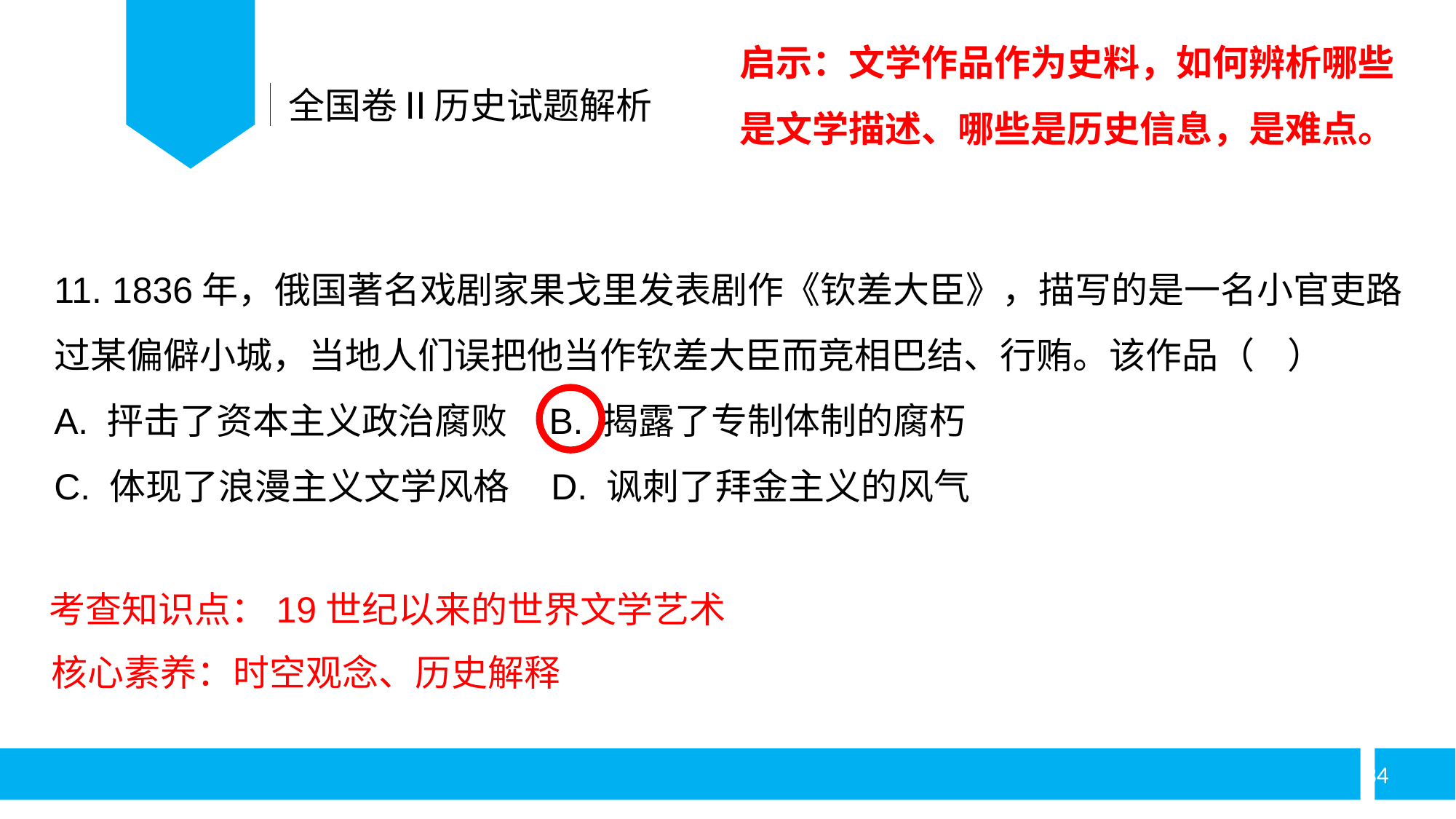

启示：文学作品作为史料，如何辨析哪些是文学描述、哪些是历史信息，是难点。
全国卷Ⅱ历史试题解析
11. 1836年，俄国著名戏剧家果戈里发表剧作《钦差大臣》，描写的是一名小官吏路过某偏僻小城，当地人们误把他当作钦差大臣而竞相巴结、行贿。该作品（    ）
A. 抨击了资本主义政治腐败    B. 揭露了专制体制的腐朽
C. 体现了浪漫主义文学风格    D. 讽刺了拜金主义的风气

考查知识点：19世纪以来的世界文学艺术
核心素养：时空观念、历史解释